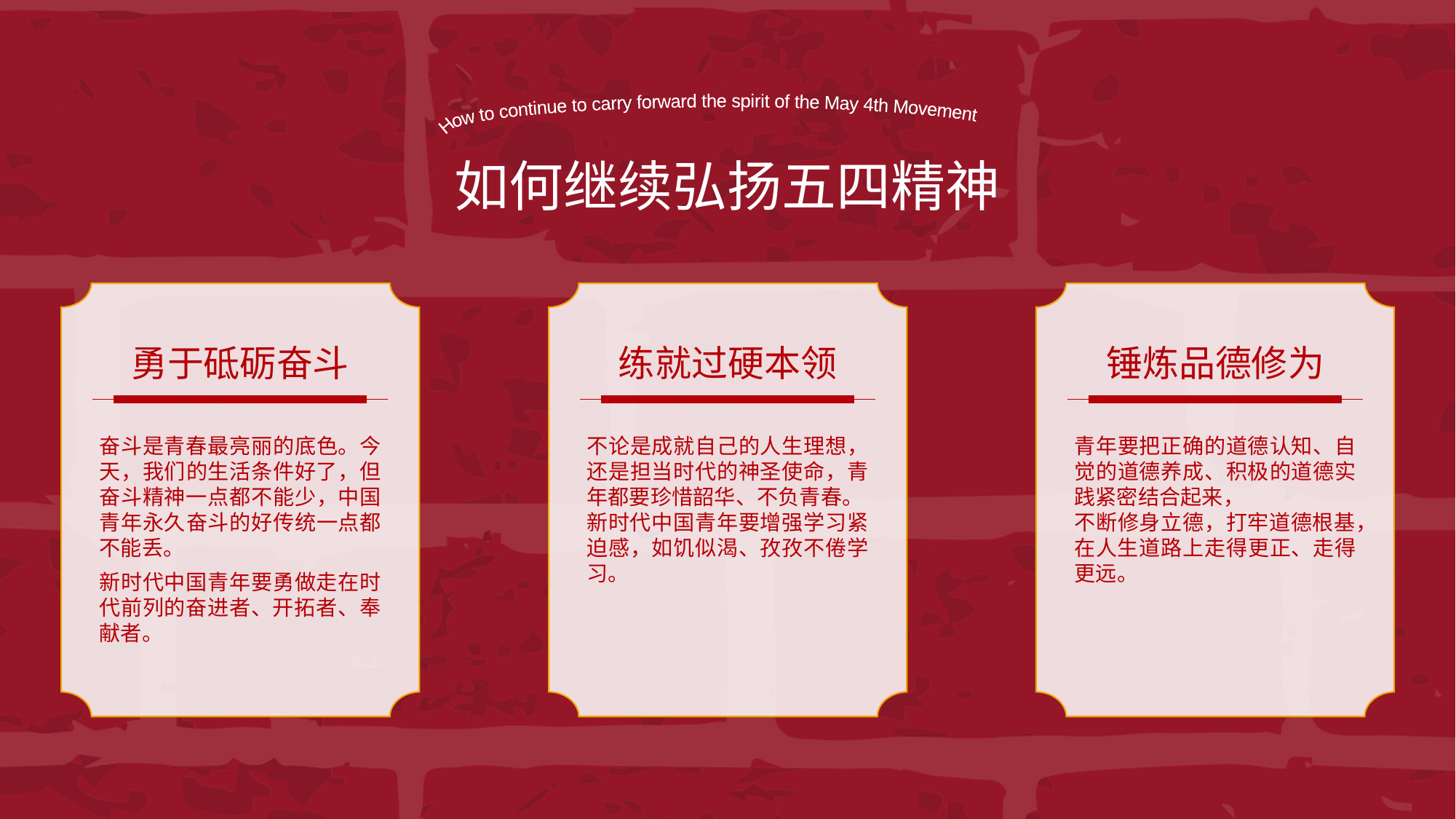

How to continue to carry forward the spirit of the May 4th Movement
如何继续弘扬五四精神

勇于砥砺奋斗
奋斗是青春最亮丽的底色。今天，我们的生活条件好了，但奋斗精神一点都不能少，中国青年永久奋斗的好传统一点都不能丢。
新时代中国青年要勇做走在时代前列的奋进者、开拓者、奉献者。

练就过硬本领
不论是成就自己的人生理想，还是担当时代的神圣使命，青年都要珍惜韶华、不负青春。
新时代中国青年要增强学习紧迫感，如饥似渴、孜孜不倦学习。

锤炼品德修为
青年要把正确的道德认知、自觉的道德养成、积极的道德实践紧密结合起来，
不断修身立德，打牢道德根基，在人生道路上走得更正、走得更远。